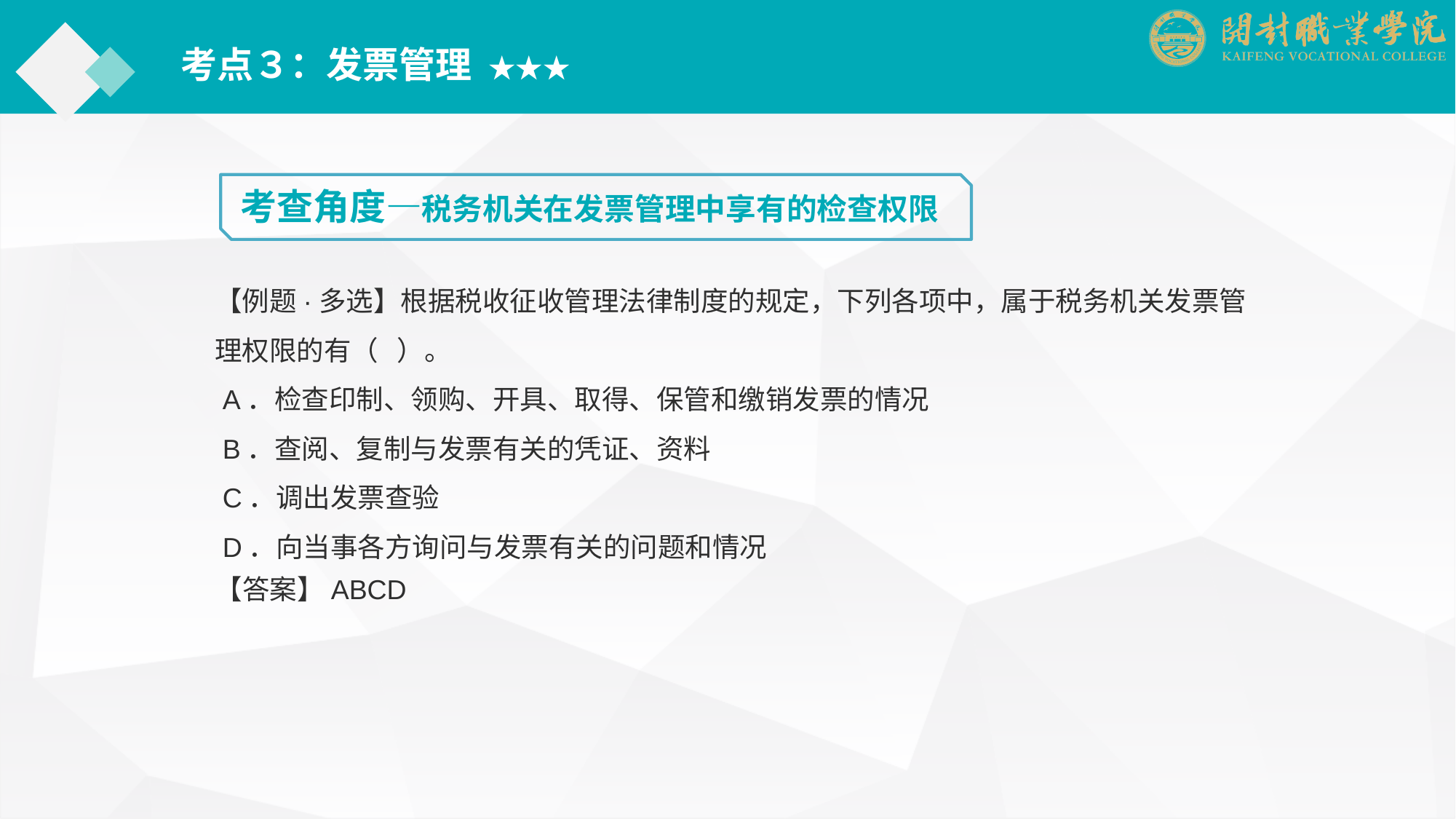

考点３：发票管理  ★★★

考查角度—税务机关在发票管理中享有的检查权限
【例题·多选】根据税收征收管理法律制度的规定，下列各项中，属于税务机关发票管理权限的有（   ）。
 A．检查印制、领购、开具、取得、保管和缴销发票的情况
 B．查阅、复制与发票有关的凭证、资料
 C．调出发票查验
 D．向当事各方询问与发票有关的问题和情况
【答案】ABCD